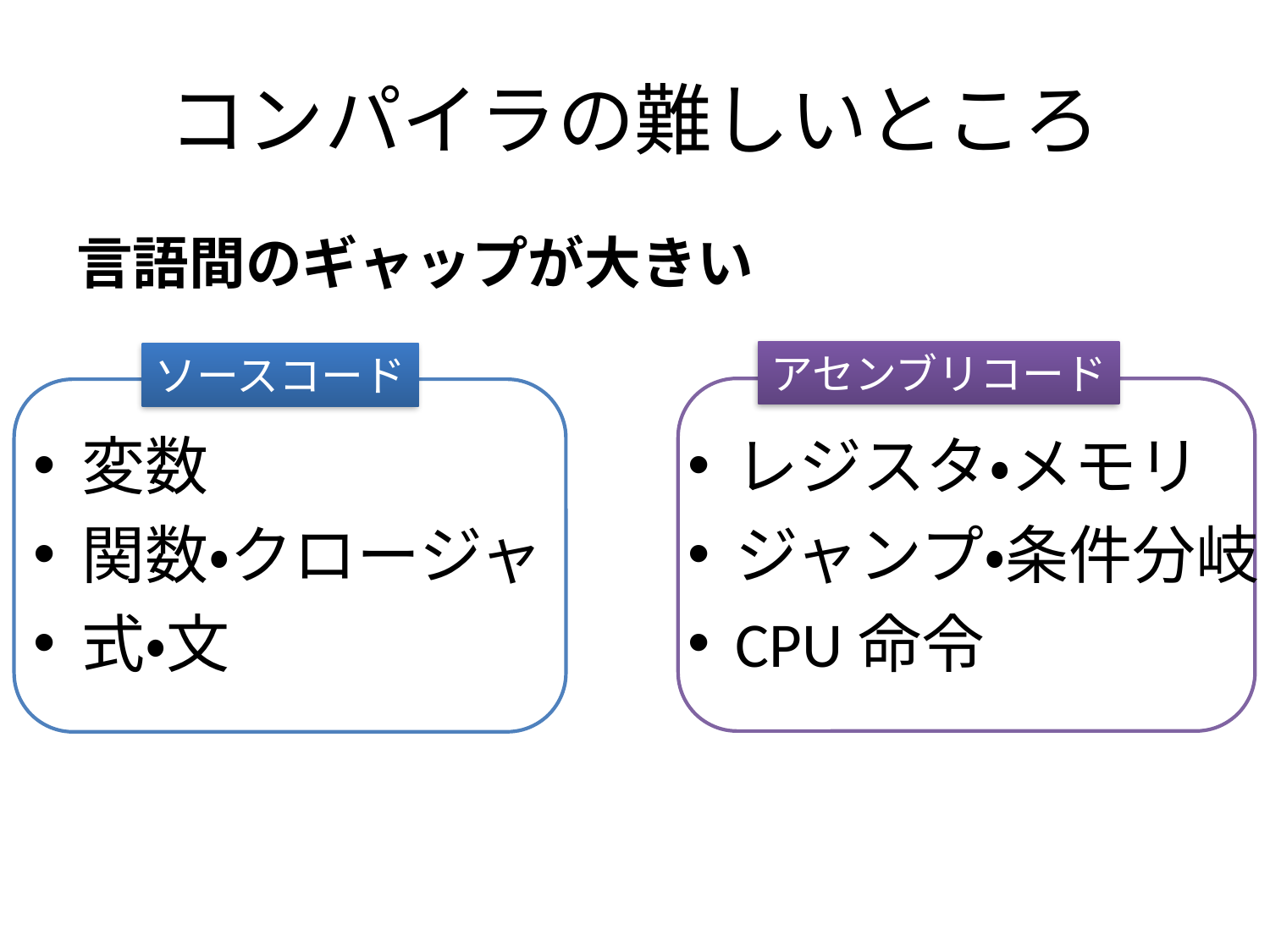

# コンパイラの難しいところ
言語間のギャップが大きい
アセンブリコード
ソースコード

変数
関数・クロージャ
式・文
レジスタ・メモリ
ジャンプ・条件分岐
CPU命令